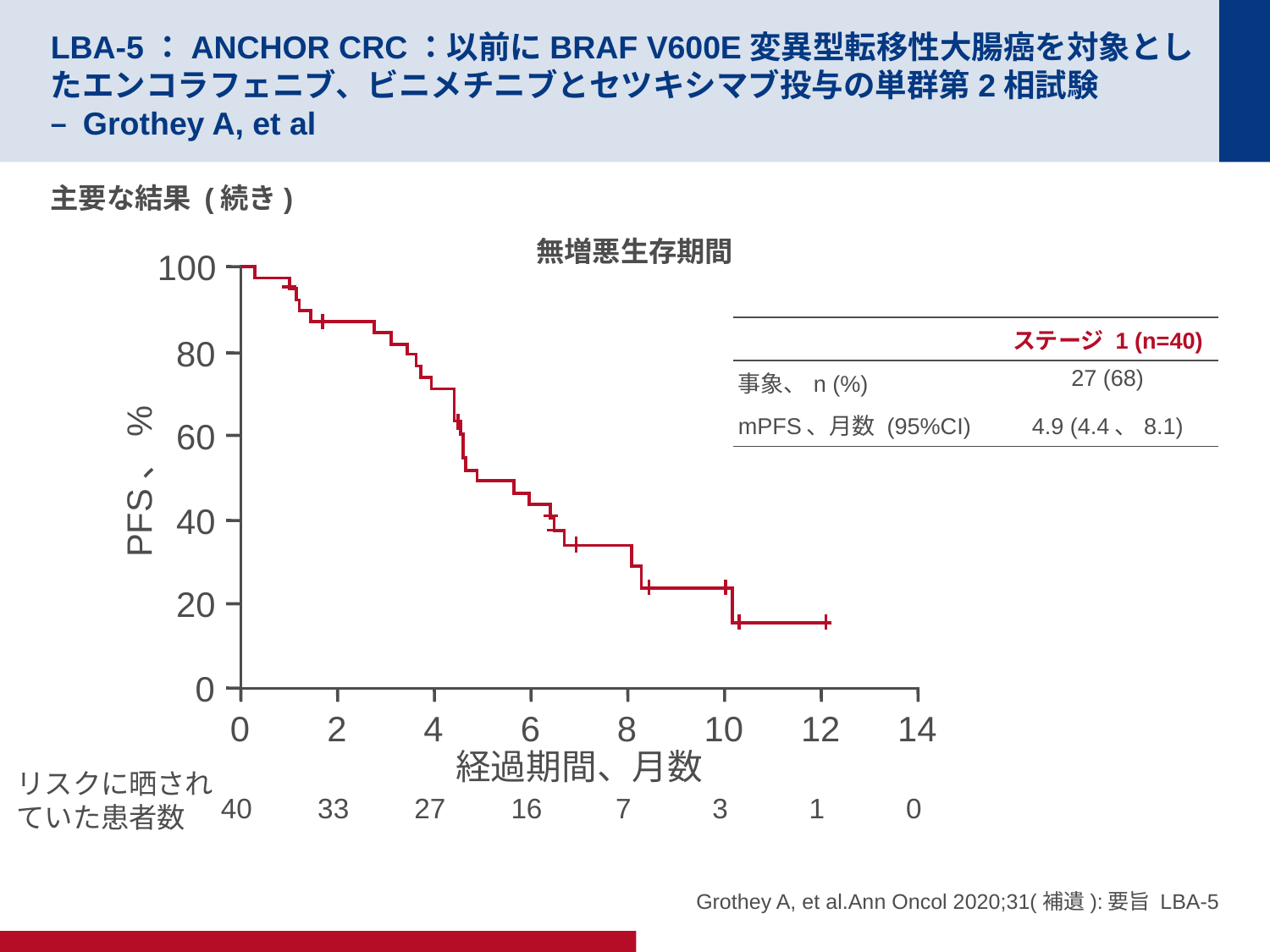

# LBA-5：ANCHOR CRC：以前にBRAF V600E変異型転移性大腸癌を対象としたエンコラフェニブ、ビニメチニブとセツキシマブ投与の単群第2相試験 – Grothey A, et al
主要な結果 (続き)
無増悪生存期間
100

80

60

PFS、%
40

20

0

0
2
4
6
8
10
12
14
リスクに晒されていた患者数
40
33
27
16
7
3
1
0
|  | ステージ 1 (n=40) |
| --- | --- |
| 事象、n (%) | 27 (68) |
| mPFS、月数 (95%CI) | 4.9 (4.4、8.1) |
経過期間、月数
Grothey A, et al.Ann Oncol 2020;31(補遺):要旨 LBA-5